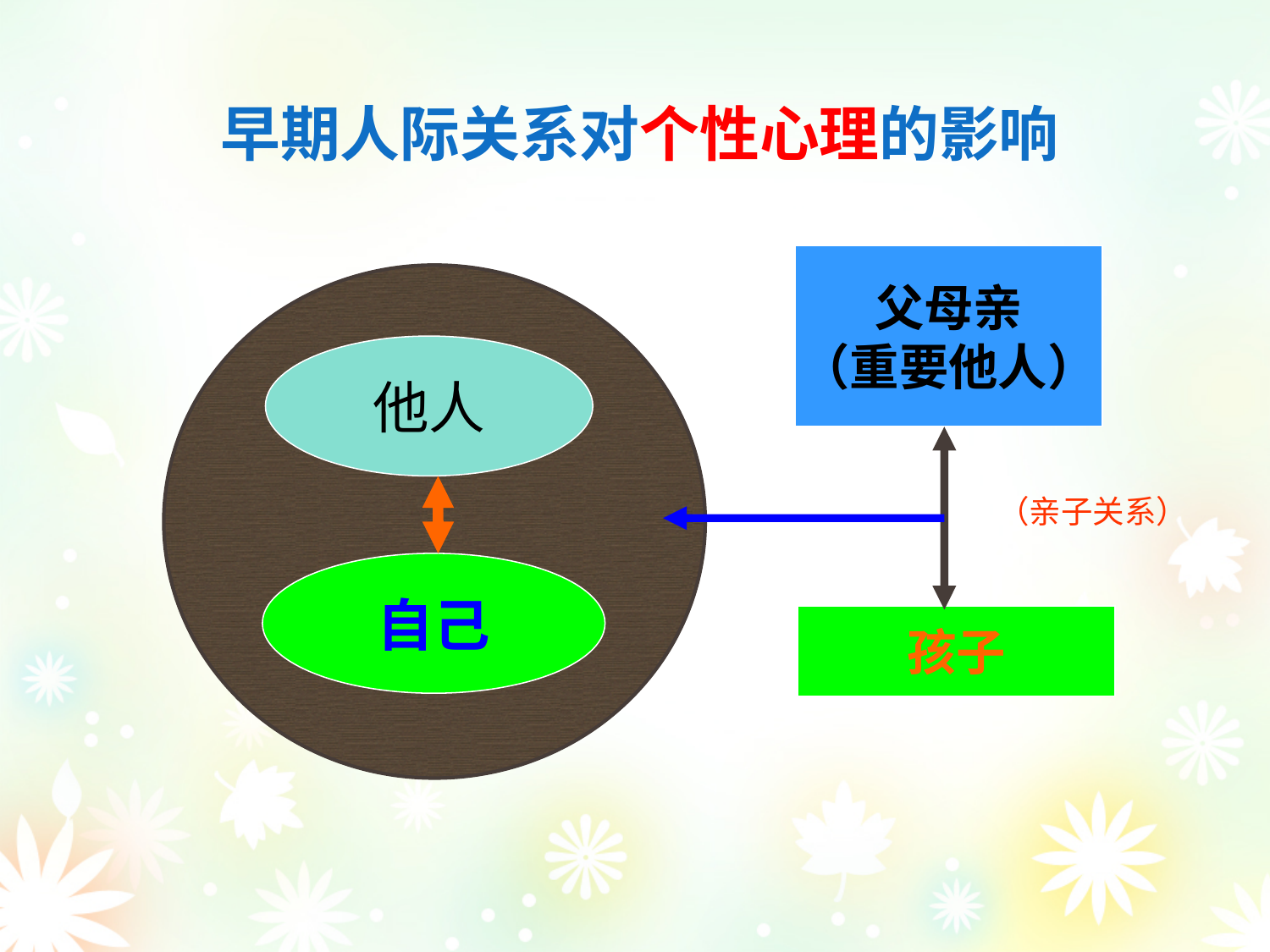

# 早期人际关系对个性心理的影响
父母亲
（重要他人）

他人

（亲子关系）

自己
孩子